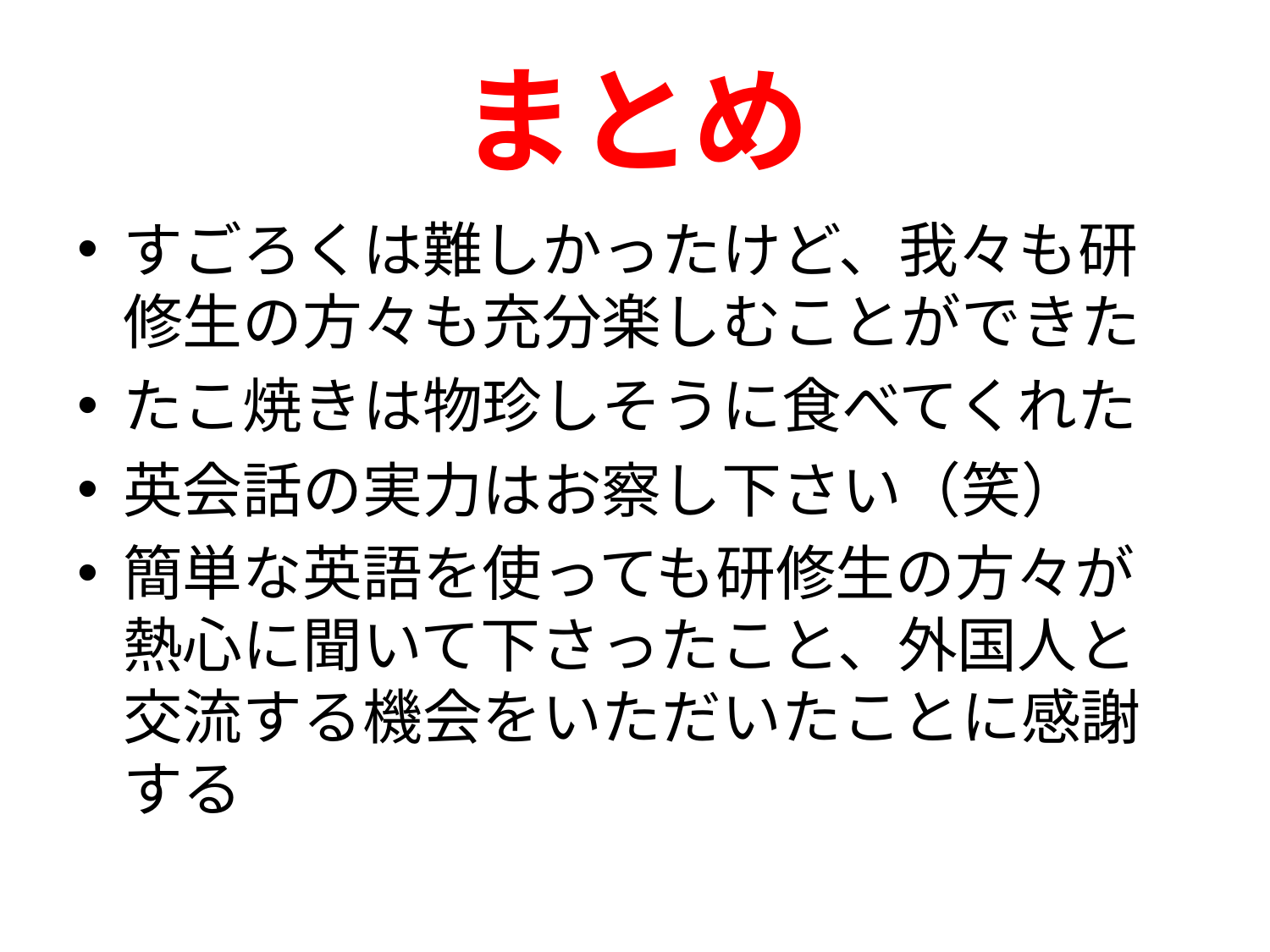

# まとめ
すごろくは難しかったけど、我々も研修生の方々も充分楽しむことができた
たこ焼きは物珍しそうに食べてくれた
英会話の実力はお察し下さい（笑）
簡単な英語を使っても研修生の方々が熱心に聞いて下さったこと、外国人と交流する機会をいただいたことに感謝する